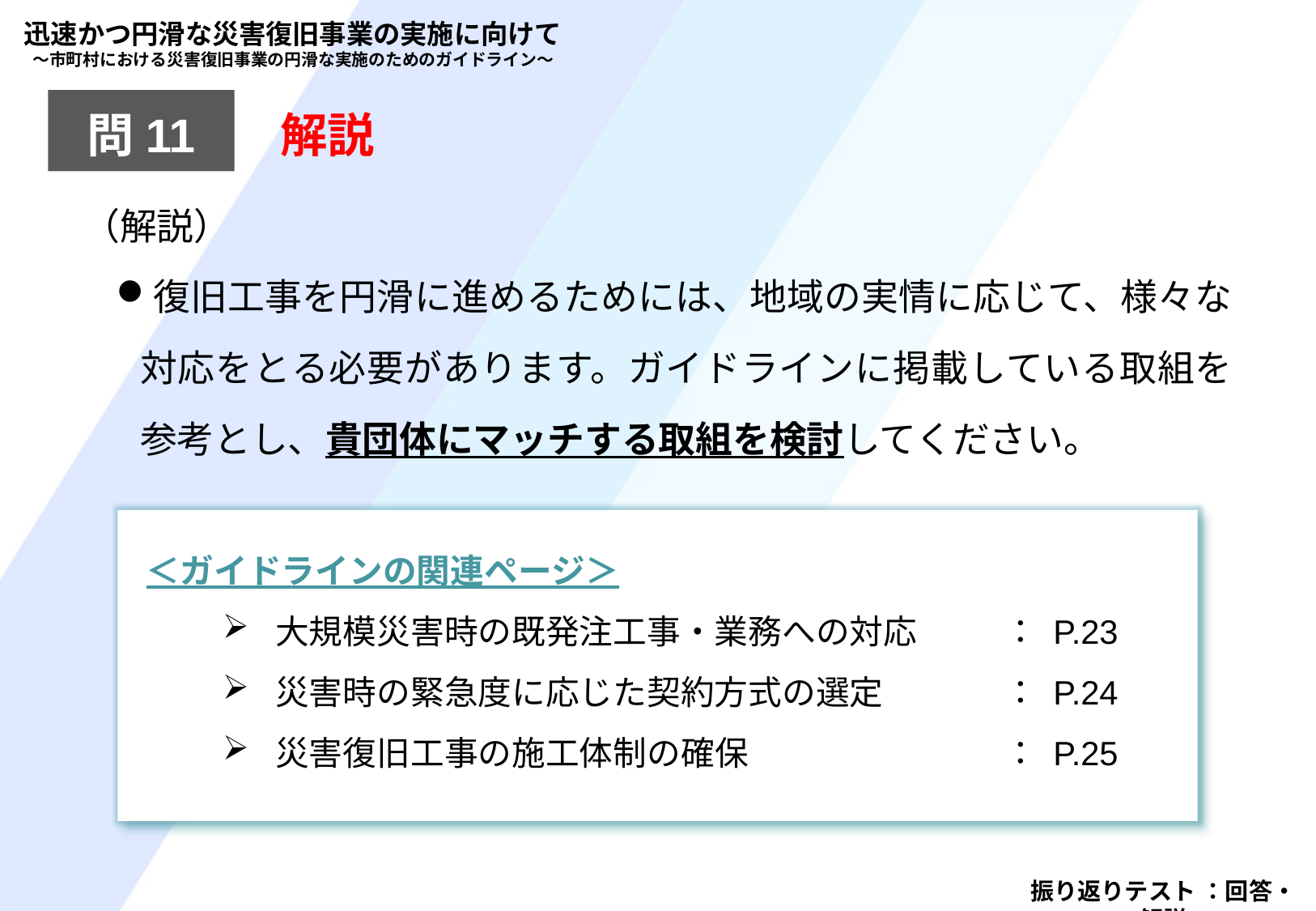

迅速かつ円滑な災害復旧事業の実施に向けて
～市町村における災害復旧事業の円滑な実施のためのガイドライン～
問11
解説
（解説）
復旧工事を円滑に進めるためには、地域の実情に応じて、様々な対応をとる必要があります。ガイドラインに掲載している取組を参考とし、貴団体にマッチする取組を検討してください。
＜ガイドラインの関連ページ＞
大規模災害時の既発注工事・業務への対応	： P.23
災害時の緊急度に応じた契約方式の選定	： P.24
災害復旧工事の施工体制の確保			： P.25
振り返りテスト ：回答・解説